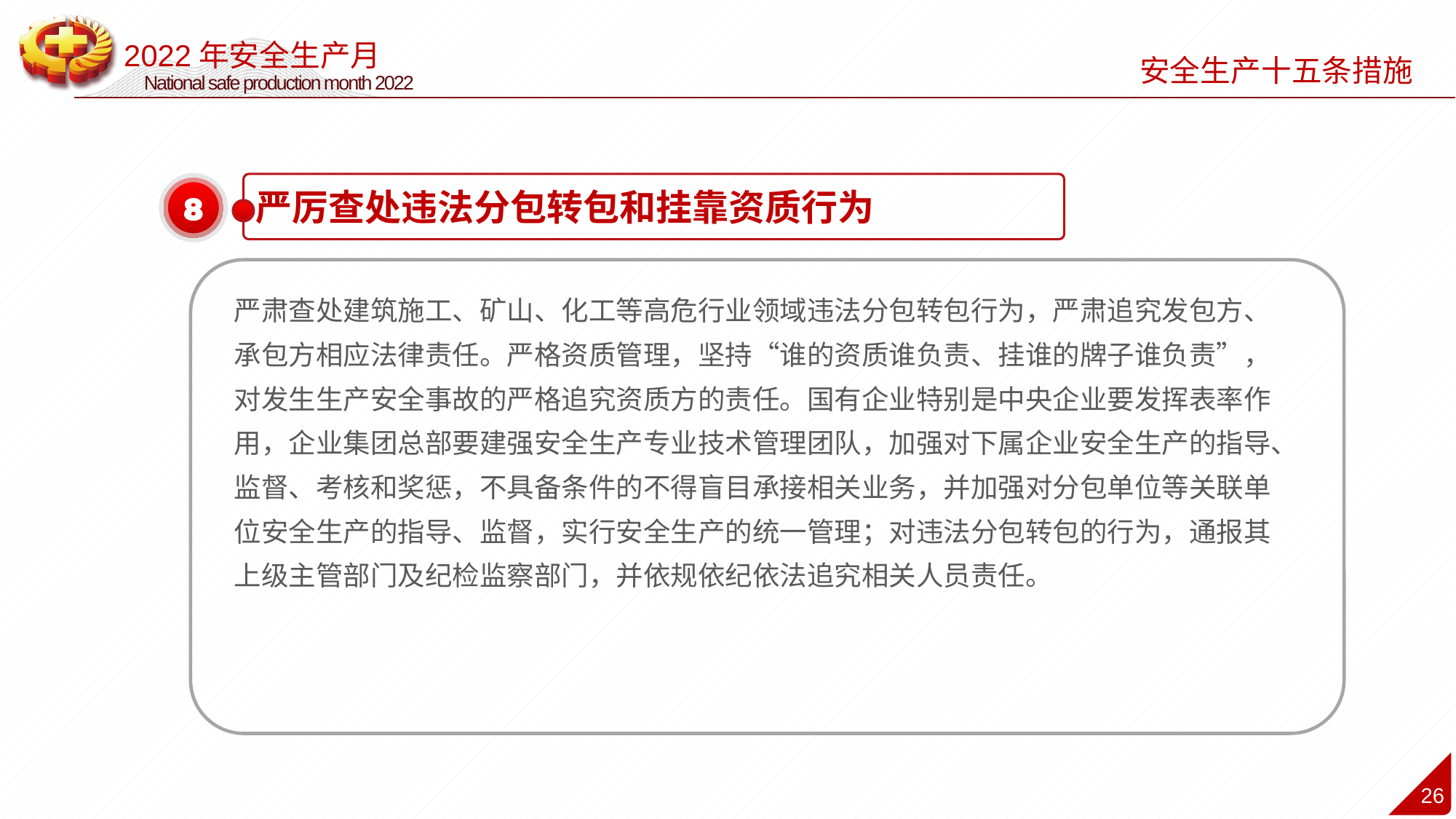

严厉查处违法分包转包和挂靠资质行为

8

严肃查处建筑施工、矿山、化工等高危行业领域违法分包转包行为，严肃追究发包方、承包方相应法律责任。严格资质管理，坚持“谁的资质谁负责、挂谁的牌子谁负责”，对发生生产安全事故的严格追究资质方的责任。国有企业特别是中央企业要发挥表率作用，企业集团总部要建强安全生产专业技术管理团队，加强对下属企业安全生产的指导、监督、考核和奖惩，不具备条件的不得盲目承接相关业务，并加强对分包单位等关联单位安全生产的指导、监督，实行安全生产的统一管理；对违法分包转包的行为，通报其上级主管部门及纪检监察部门，并依规依纪依法追究相关人员责任。